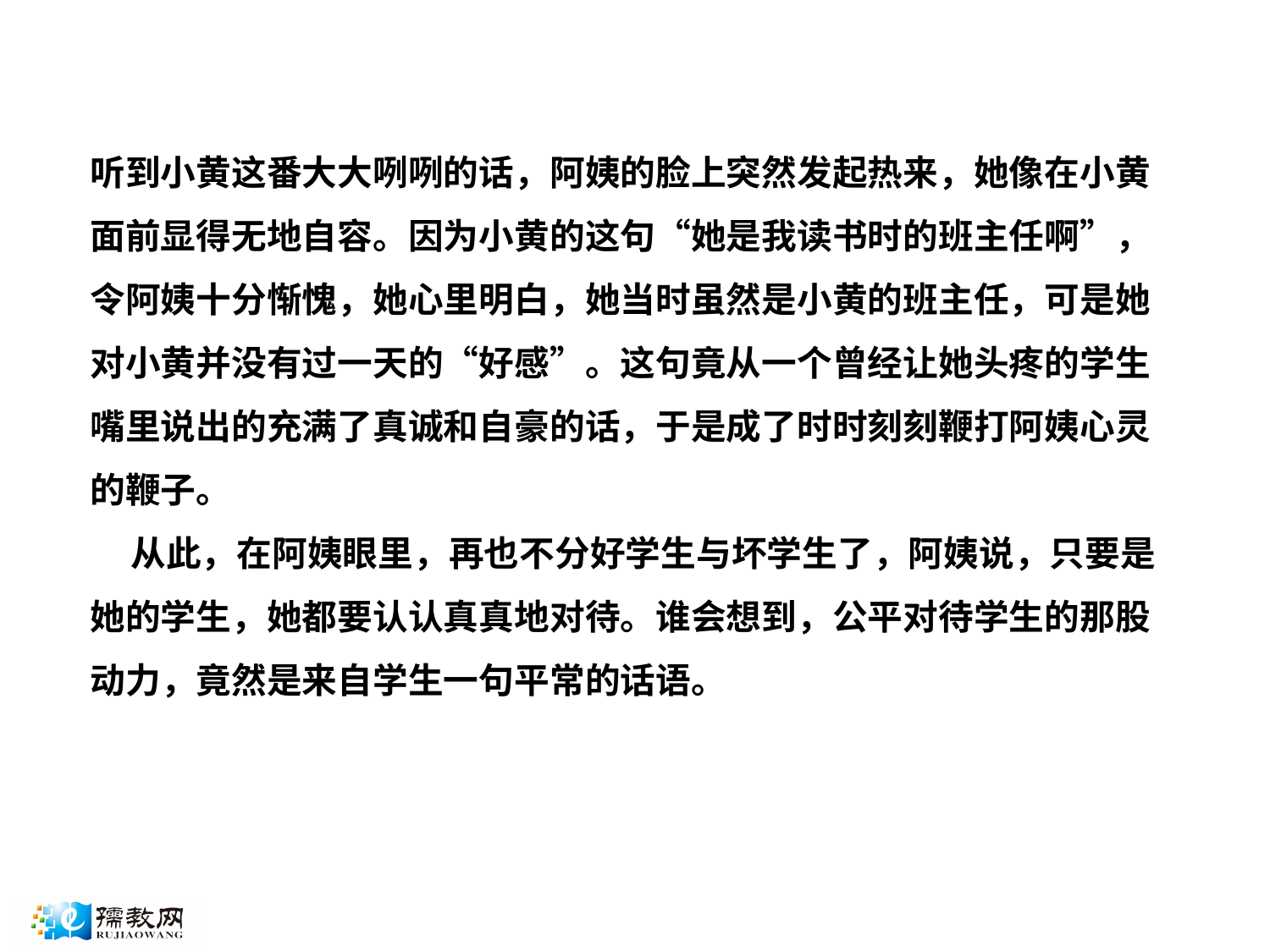

听到小黄这番大大咧咧的话，阿姨的脸上突然发起热来，她像在小黄面前显得无地自容。因为小黄的这句“她是我读书时的班主任啊”， 令阿姨十分惭愧，她心里明白，她当时虽然是小黄的班主任，可是她对小黄并没有过一天的“好感”。这句竟从一个曾经让她头疼的学生嘴里说出的充满了真诚和自豪的话，于是成了时时刻刻鞭打阿姨心灵的鞭子。
    从此，在阿姨眼里，再也不分好学生与坏学生了，阿姨说，只要是她的学生，她都要认认真真地对待。谁会想到，公平对待学生的那股动力，竟然是来自学生一句平常的话语。